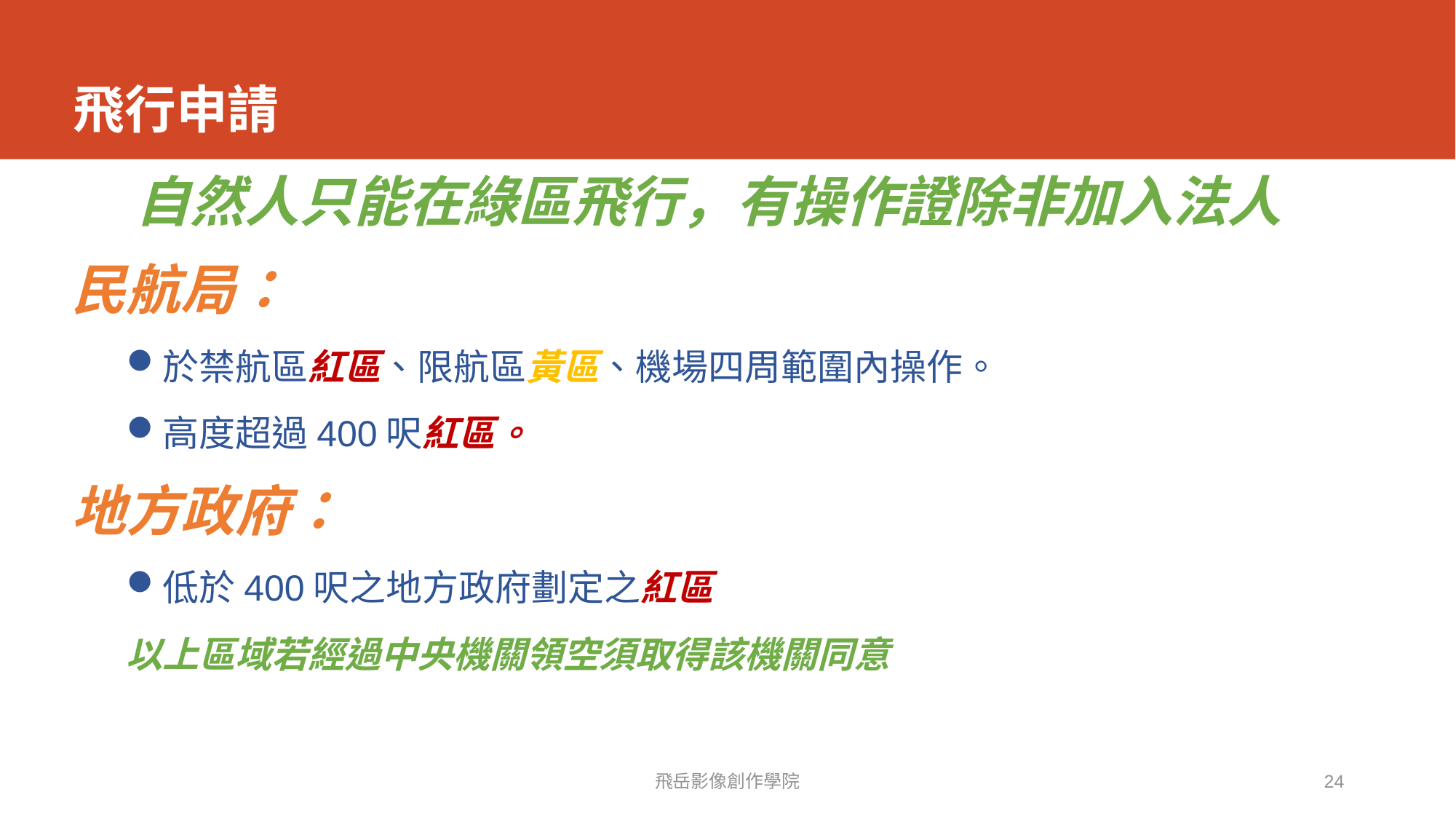

# 飛行申請
自然人只能在綠區飛行，有操作證除非加入法人
民航局：
於禁航區紅區、限航區黃區、機場四周範圍內操作。
高度超過400呎紅區。
地方政府：
低於400呎之地方政府劃定之紅區
以上區域若經過中央機關領空須取得該機關同意

飛岳影像創作學院
24